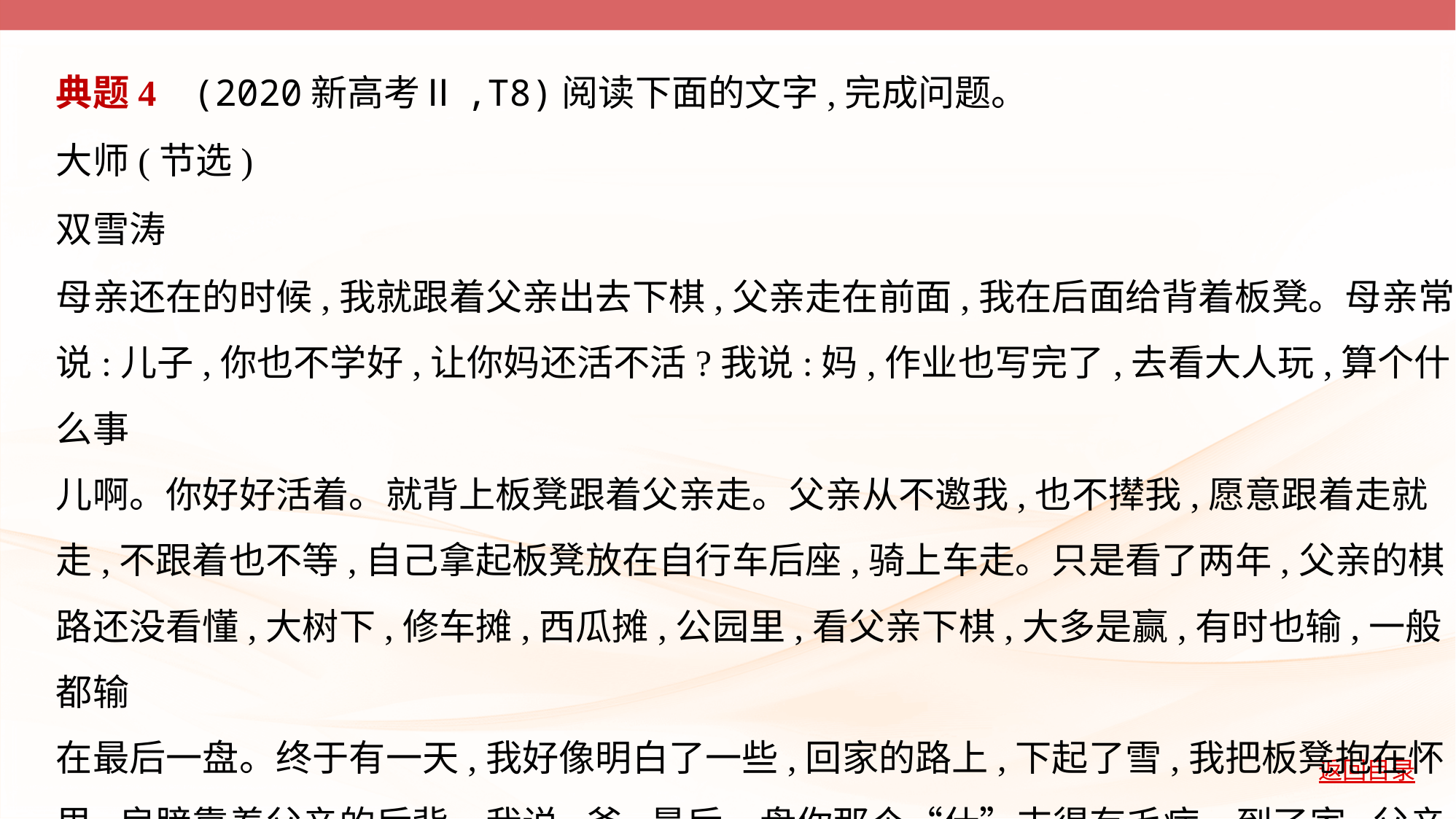

典题4    (2020新高考Ⅱ,T8)阅读下面的文字,完成问题。
大师(节选)
双雪涛
母亲还在的时候,我就跟着父亲出去下棋,父亲走在前面,我在后面给背着板凳。母亲常
说:儿子,你也不学好,让你妈还活不活?我说:妈,作业也写完了,去看大人玩,算个什么事
儿啊。你好好活着。就背上板凳跟着父亲走。父亲从不邀我,也不撵我,愿意跟着走就
走,不跟着也不等,自己拿起板凳放在自行车后座,骑上车走。只是看了两年,父亲的棋
路还没看懂,大树下,修车摊,西瓜摊,公园里,看父亲下棋,大多是赢,有时也输,一般都输
在最后一盘。终于有一天,我好像明白了一些,回家的路上,下起了雪,我把板凳抱在怀
里,肩膀靠着父亲的后背。我说:爸,最后一盘你那个“仕”支得有毛病。到了家,父亲